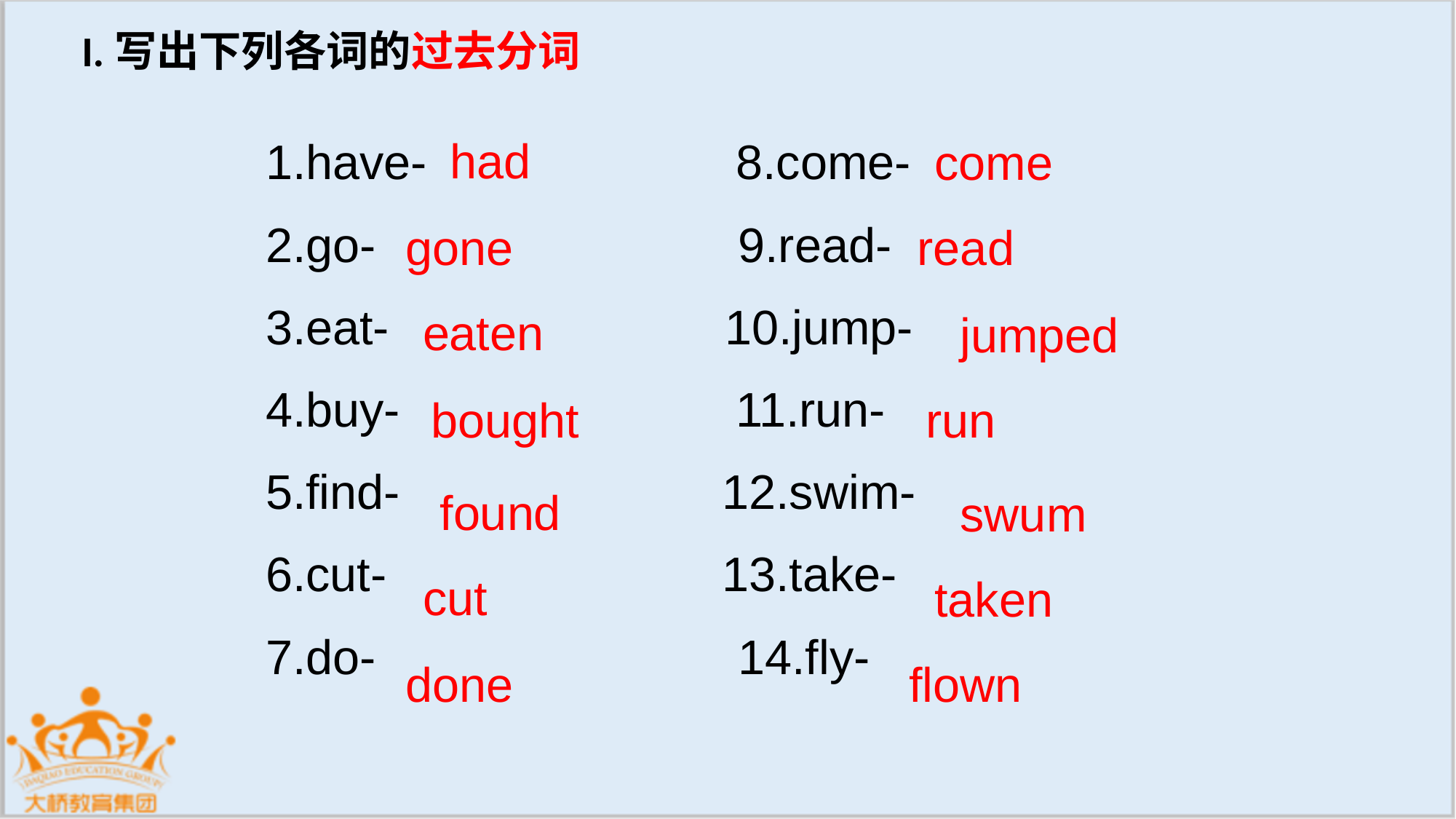

I.写出下列各词的过去分词
had
1.have-                       8.come-
2.go-                           9.read-
3.eat-                         10.jump-
4.buy-                         11.run-
5.find-                        12.swim-
6.cut-                         13.take-
7.do-                           14.fly-
come
gone
read
eaten
jumped
bought
run
found
swum
cut
taken
done
flown